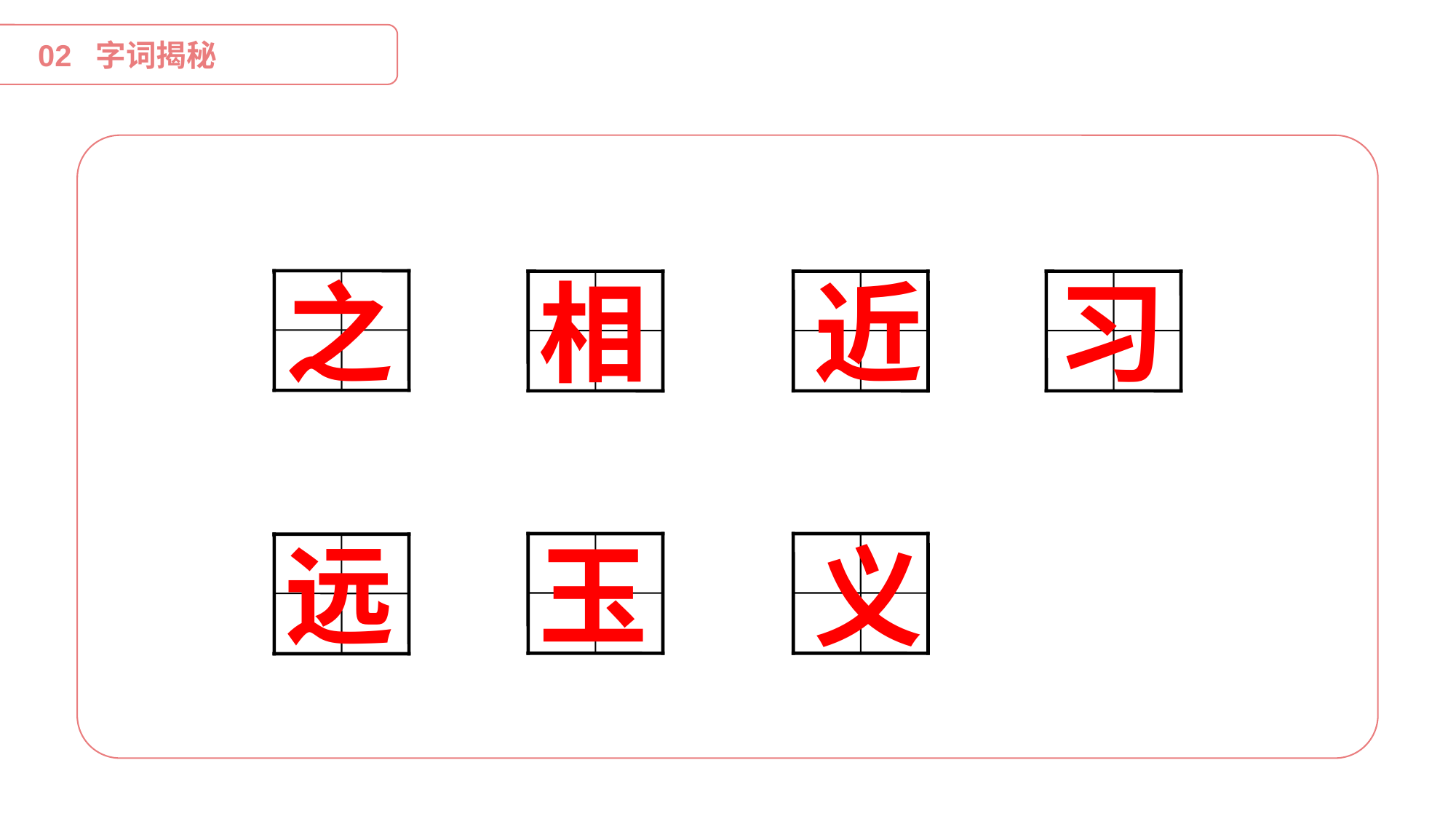

02  字词揭秘

之
相
近
习

远
玉
义